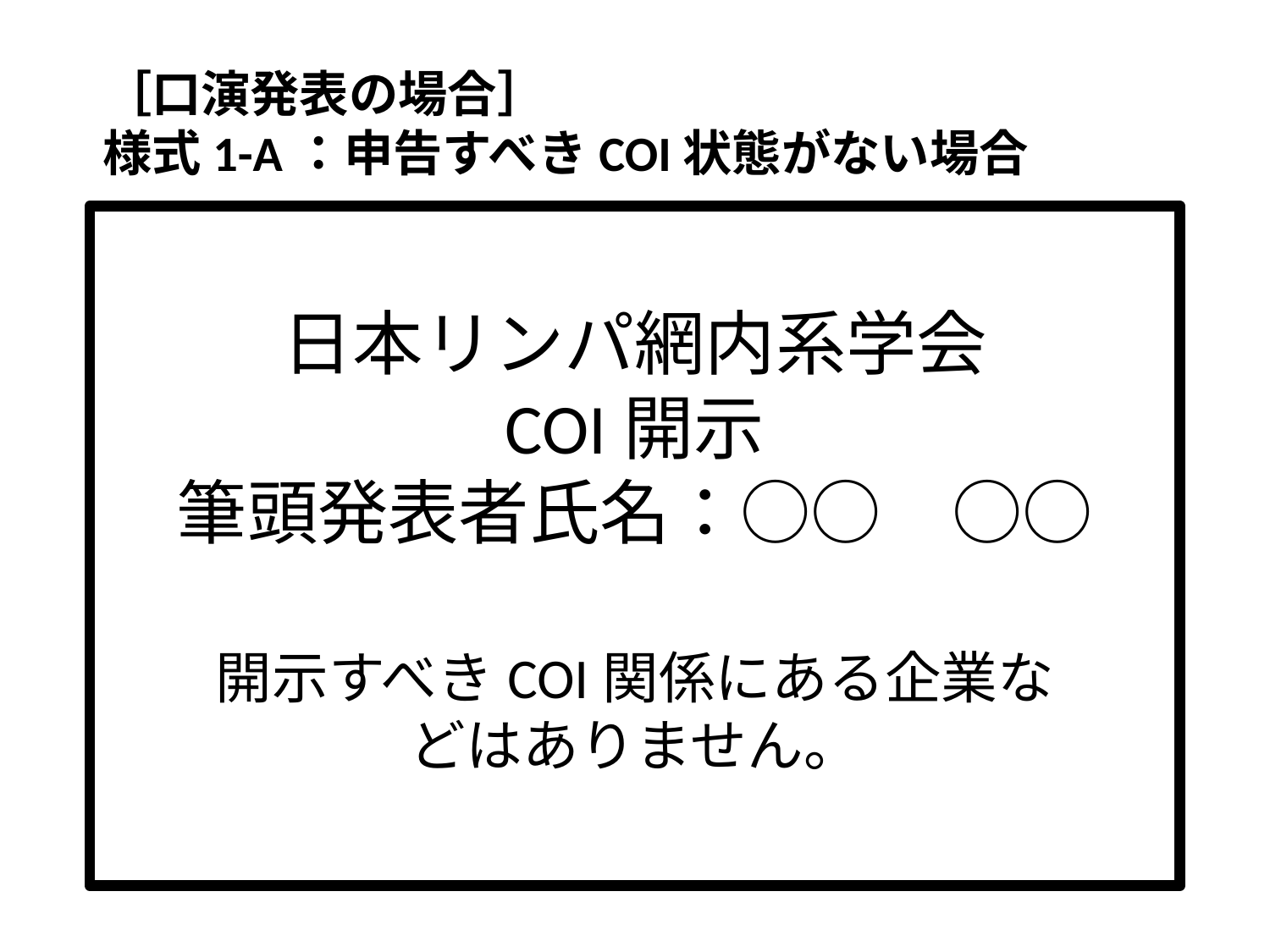

［口演発表の場合］
様式1-A：申告すべきCOI状態がない場合

# 日本リンパ網内系学会 COI開示 筆頭発表者氏名：○○　○○
開示すべきCOI関係にある企業などはありません。